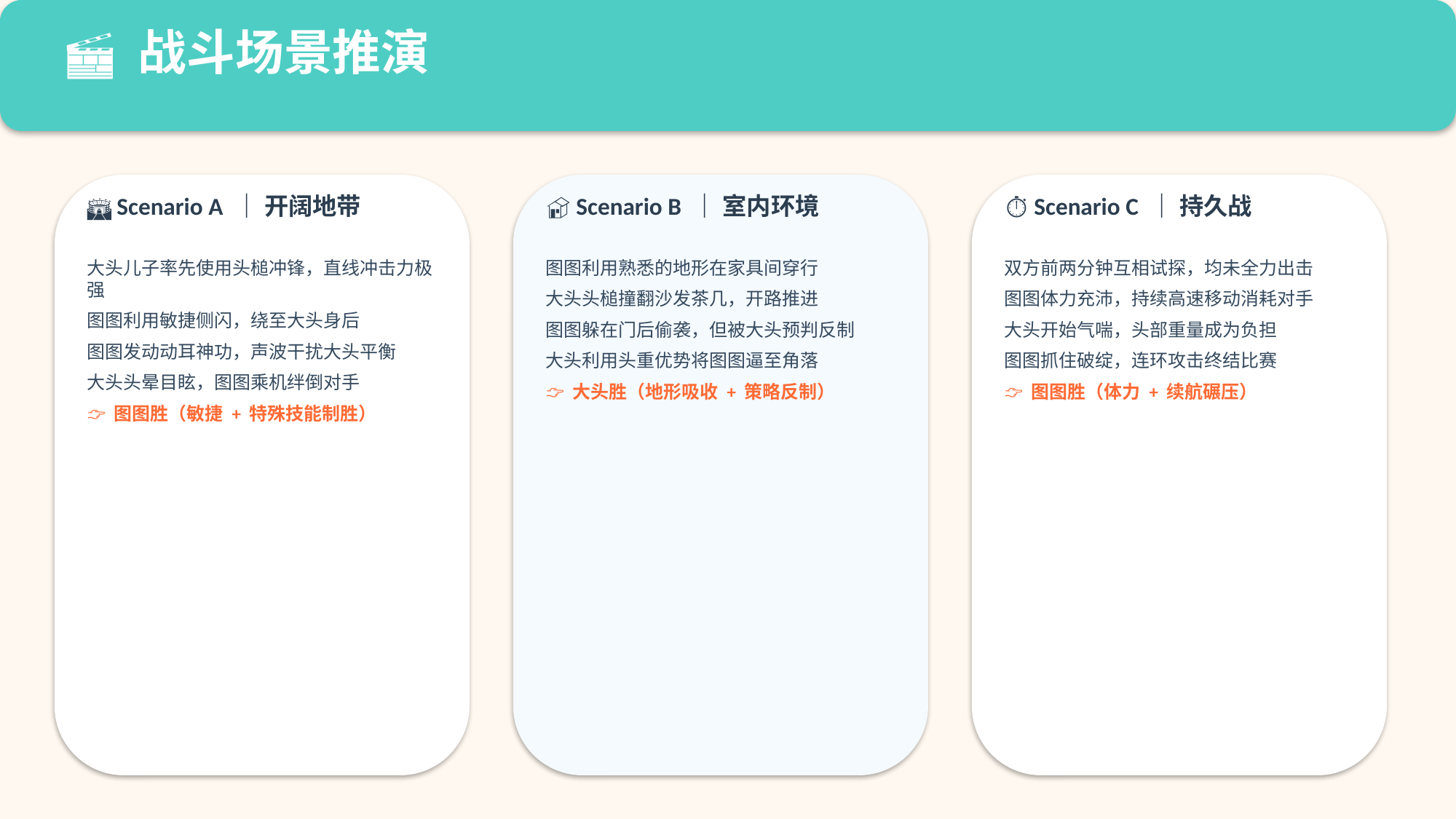

🎬 战斗场景推演

🏟️ Scenario A ｜ 开阔地带
🏠 Scenario B ｜ 室内环境
⏱️ Scenario C ｜ 持久战
大头儿子率先使用头槌冲锋，直线冲击力极强
图图利用敏捷侧闪，绕至大头身后
图图发动动耳神功，声波干扰大头平衡
大头头晕目眩，图图乘机绊倒对手
👉 图图胜（敏捷 + 特殊技能制胜）
图图利用熟悉的地形在家具间穿行
大头头槌撞翻沙发茶几，开路推进
图图躲在门后偷袭，但被大头预判反制
大头利用头重优势将图图逼至角落
👉 大头胜（地形吸收 + 策略反制）
双方前两分钟互相试探，均未全力出击
图图体力充沛，持续高速移动消耗对手
大头开始气喘，头部重量成为负担
图图抓住破绽，连环攻击终结比赛
👉 图图胜（体力 + 续航碾压）